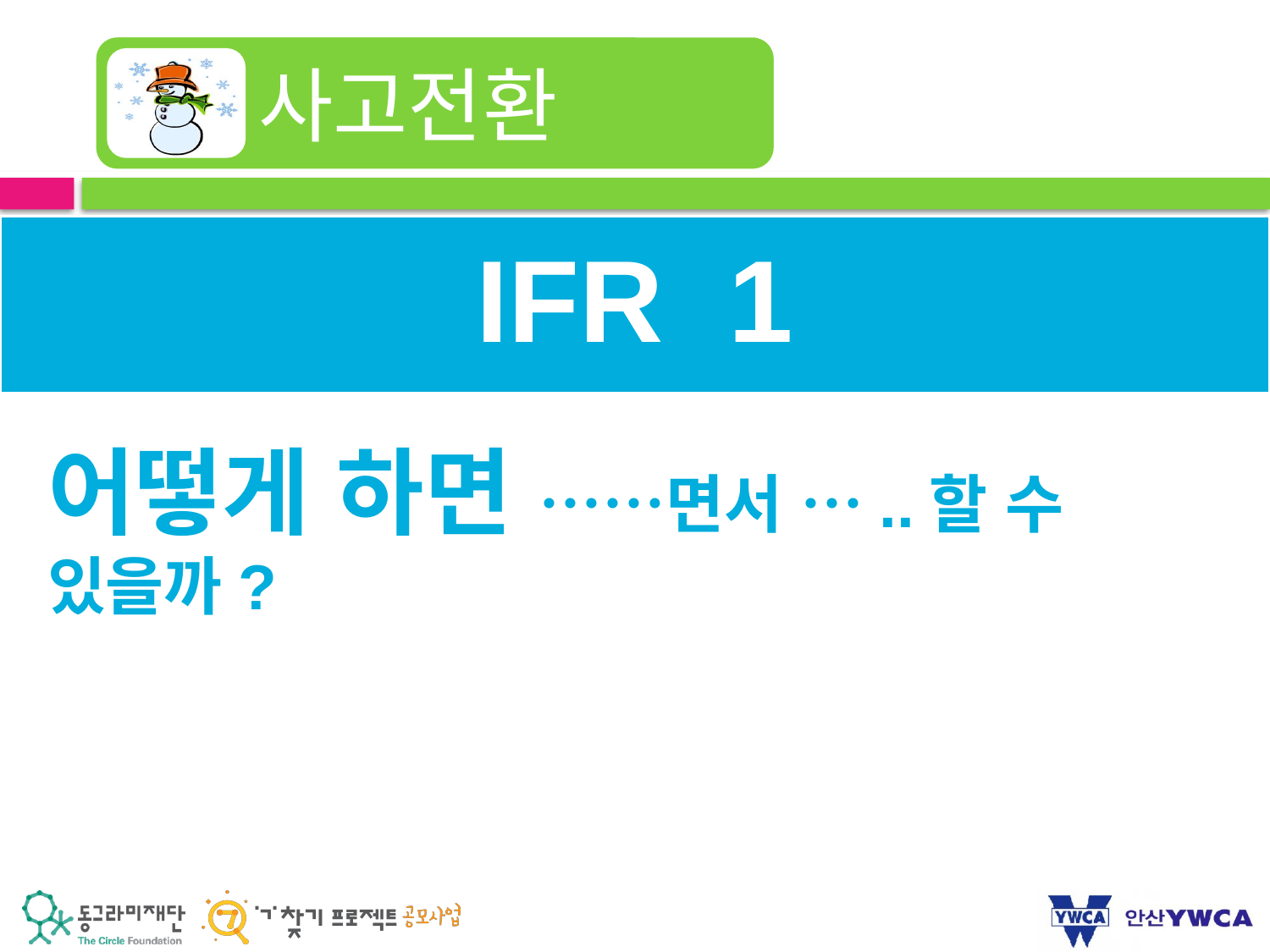

사고전환
IFR  1

어떻게 하면 ……면서 …..할 수 있을까?